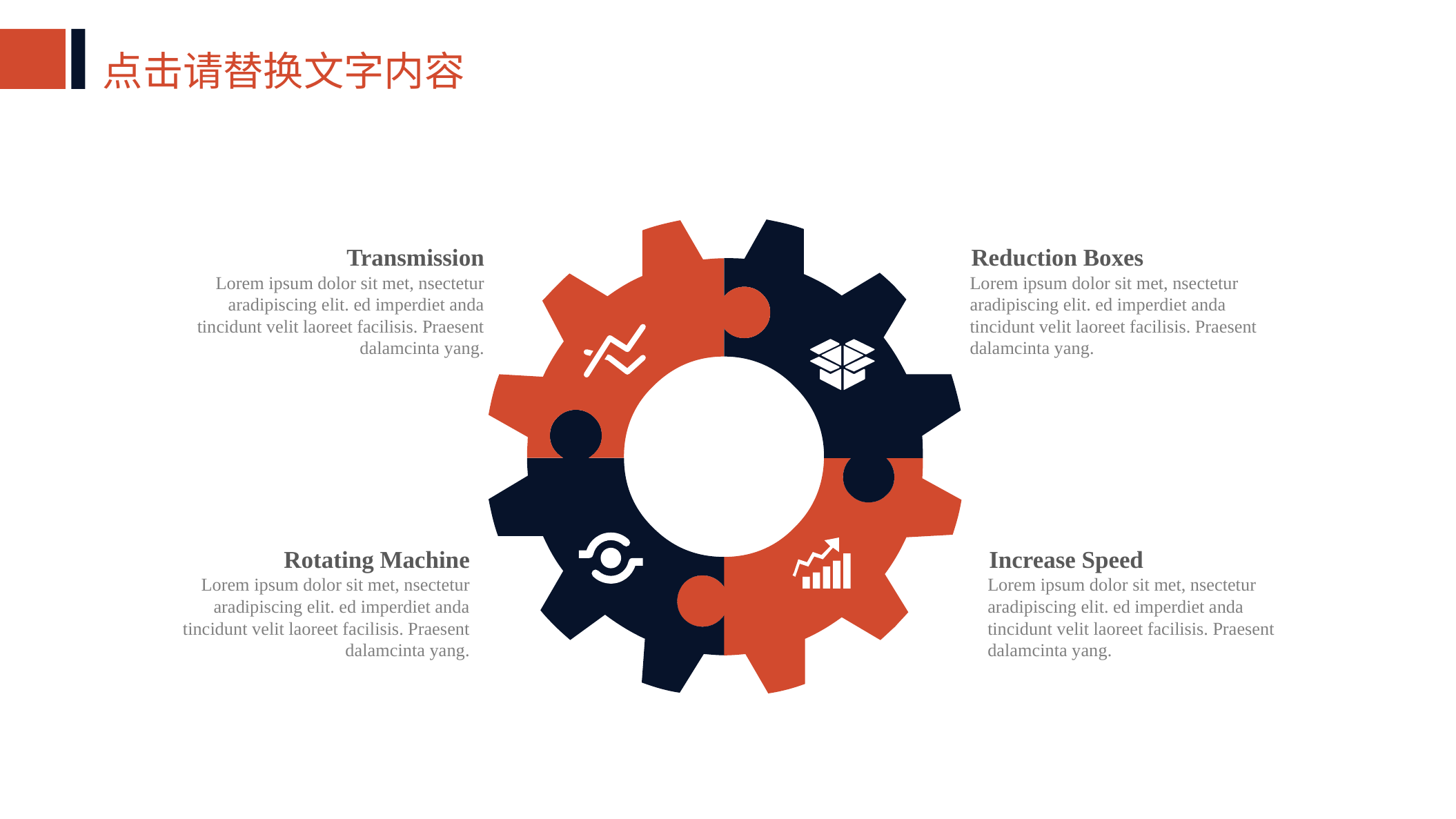

点击请替换文字内容

Transmission
Lorem ipsum dolor sit met, nsectetur aradipiscing elit. ed imperdiet anda tincidunt velit laoreet facilisis. Praesent dalamcinta yang.
Reduction Boxes
Lorem ipsum dolor sit met, nsectetur aradipiscing elit. ed imperdiet anda tincidunt velit laoreet facilisis. Praesent dalamcinta yang.
Rotating Machine
Lorem ipsum dolor sit met, nsectetur aradipiscing elit. ed imperdiet anda tincidunt velit laoreet facilisis. Praesent dalamcinta yang.
Increase Speed
Lorem ipsum dolor sit met, nsectetur aradipiscing elit. ed imperdiet anda tincidunt velit laoreet facilisis. Praesent dalamcinta yang.